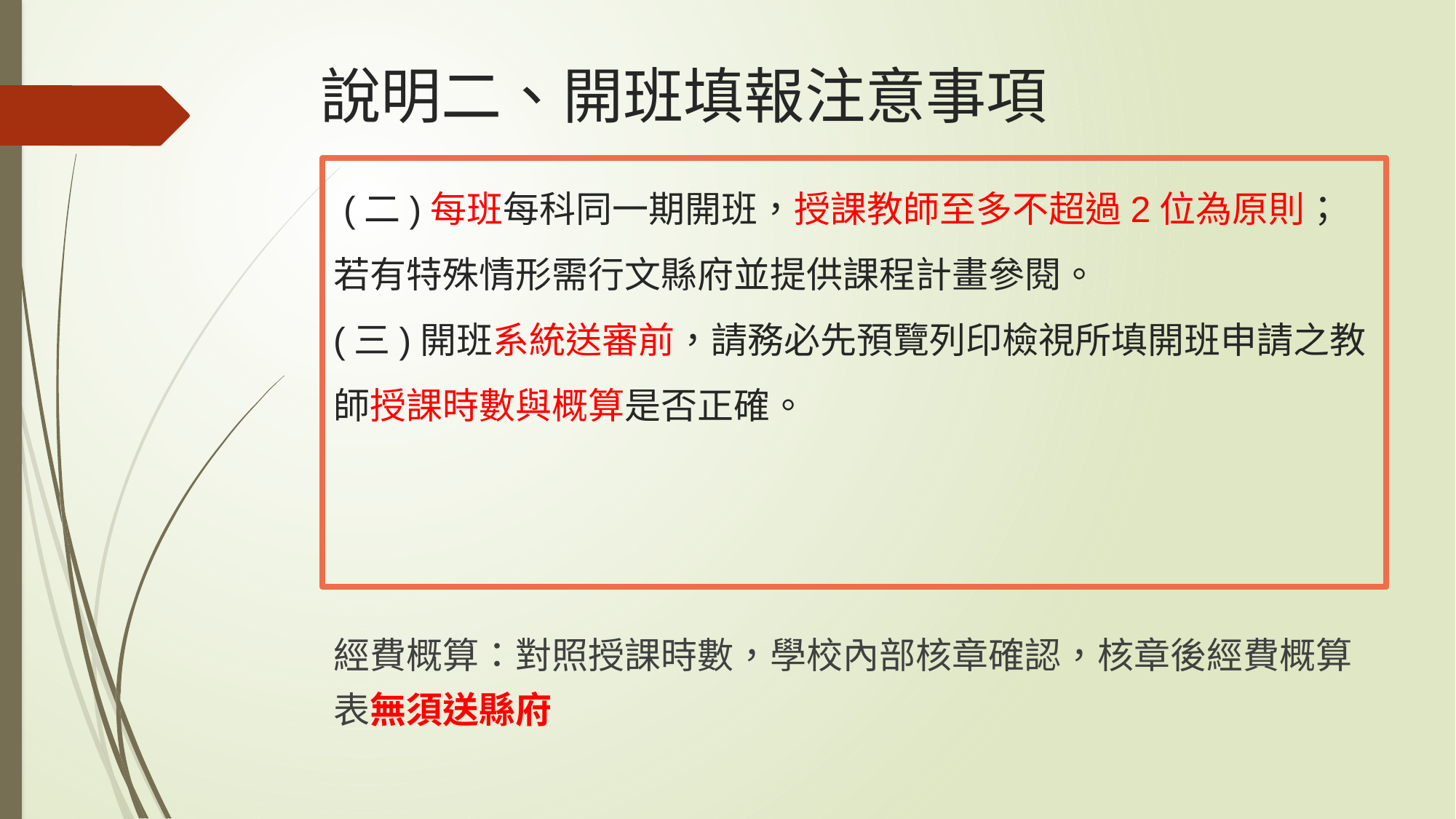

# 說明二、開班填報注意事項
 (二)每班每科同一期開班，授課教師至多不超過2位為原則；
若有特殊情形需行文縣府並提供課程計畫參閱。
(三)開班系統送審前，請務必先預覽列印檢視所填開班申請之教師授課時數與概算是否正確。

經費概算：對照授課時數，學校內部核章確認，核章後經費概算表無須送縣府